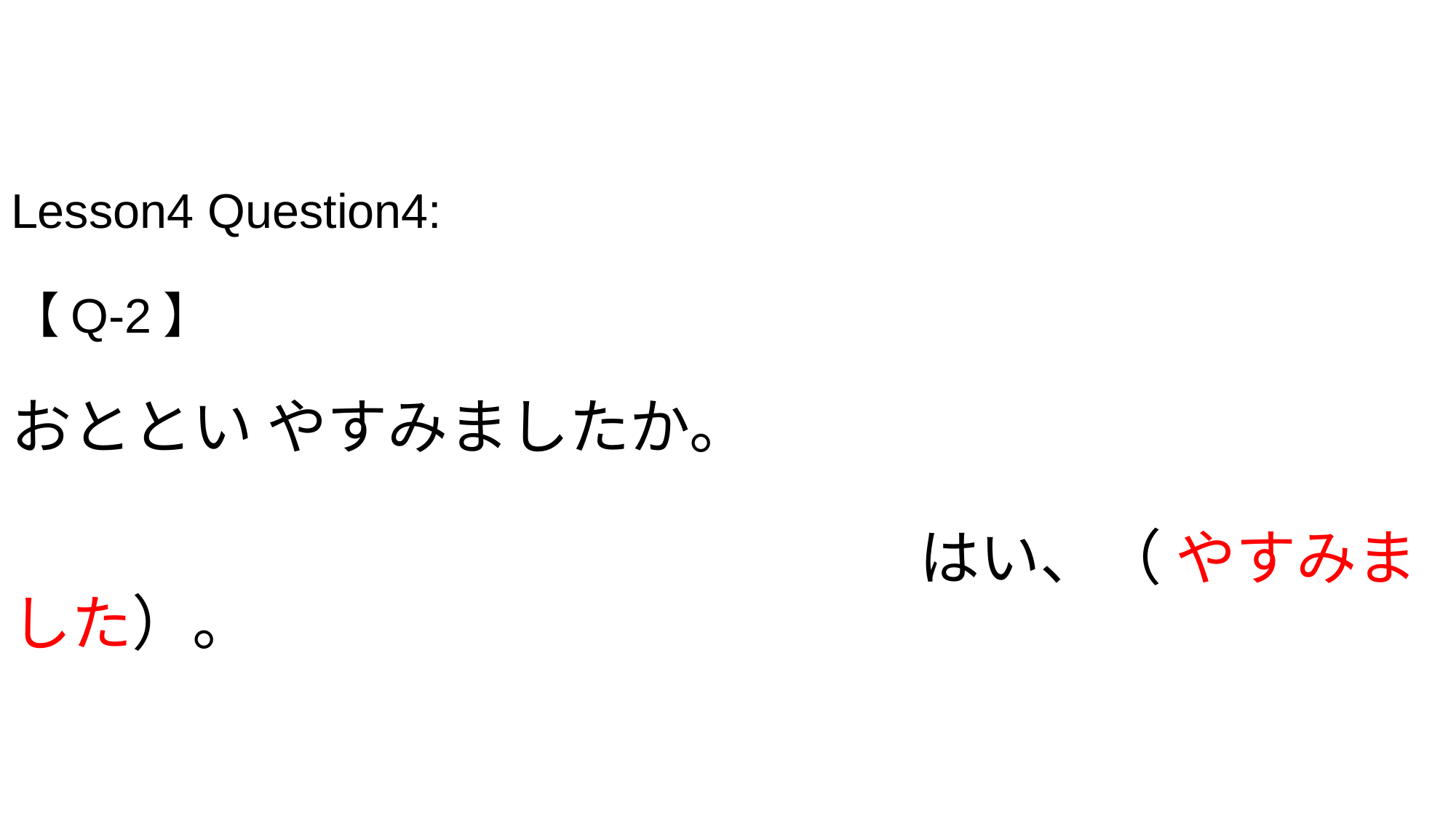

# Lesson4 Question4: 【Q-2】 おととい やすみましたか。　 　　　　　　　　　　　　　　　はい、（ やすみました）。